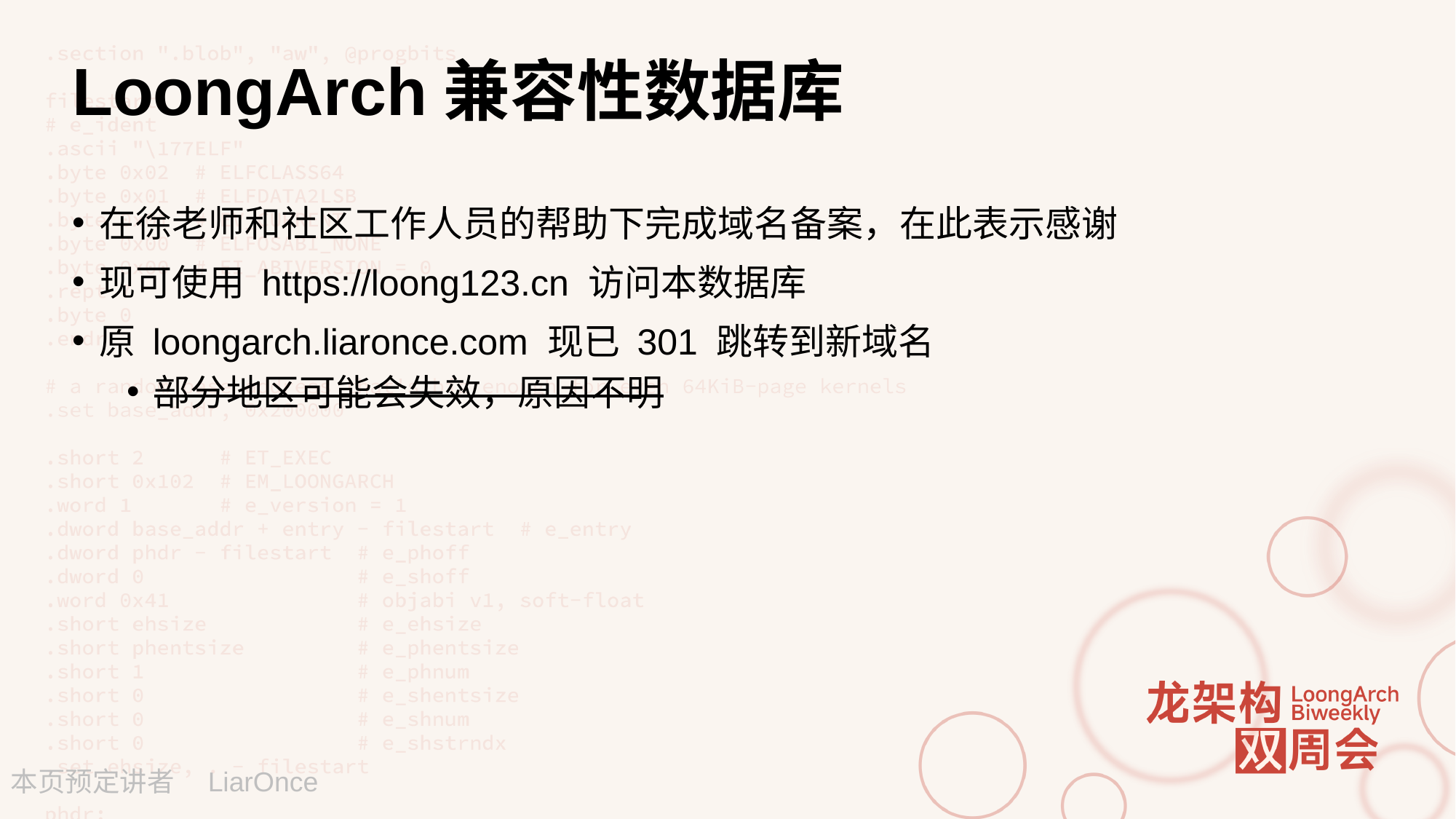

# LoongArch兼容性数据库
在徐老师和社区工作人员的帮助下完成域名备案，在此表示感谢
现可使用 https://loong123.cn 访问本数据库
原 loongarch.liaronce.com 现已 301 跳转到新域名
部分地区可能会失效，原因不明
LiarOnce